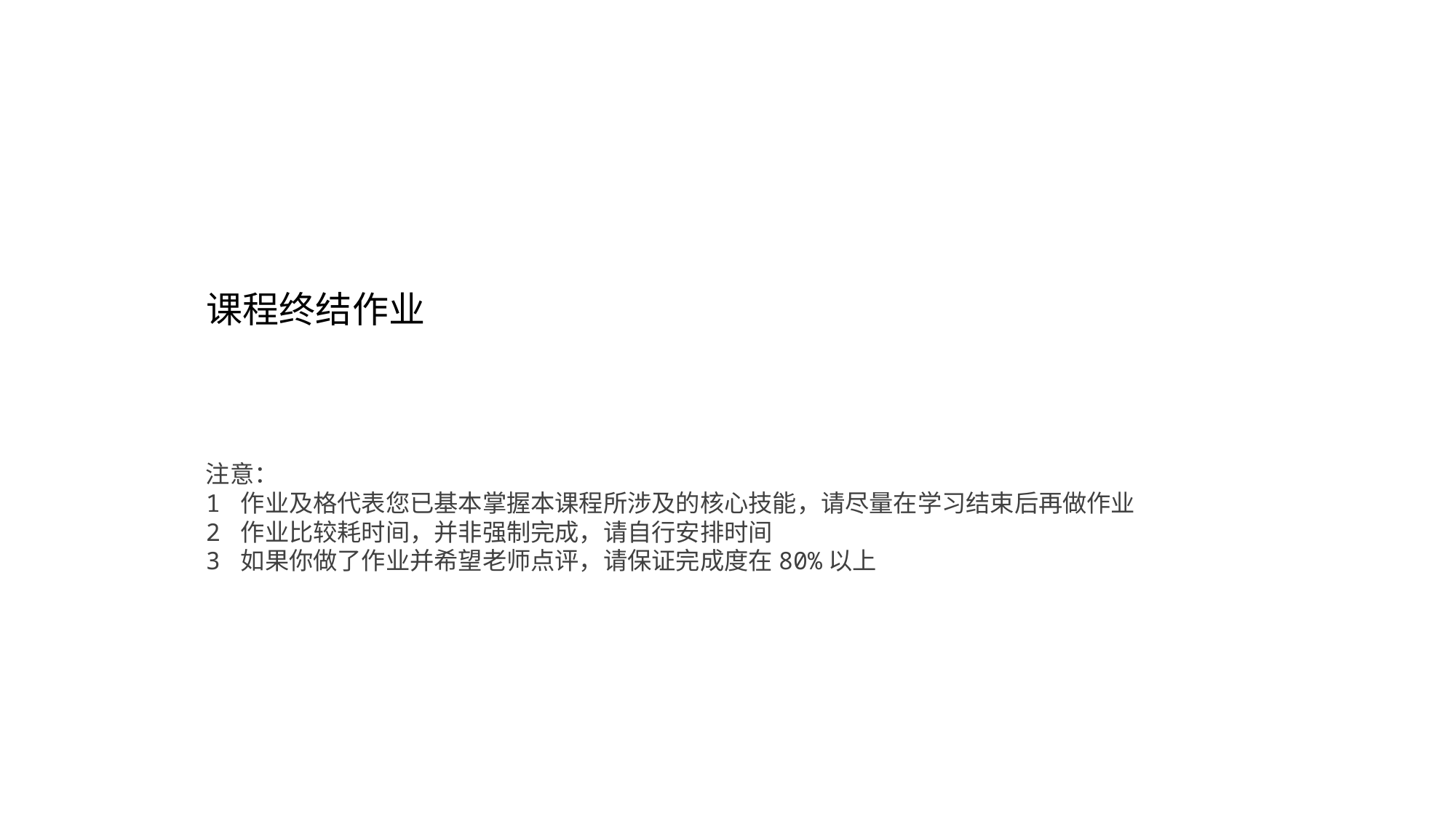

课程终结作业
注意：
1 作业及格代表您已基本掌握本课程所涉及的核心技能，请尽量在学习结束后再做作业
2 作业比较耗时间，并非强制完成，请自行安排时间
3 如果你做了作业并希望老师点评，请保证完成度在80%以上